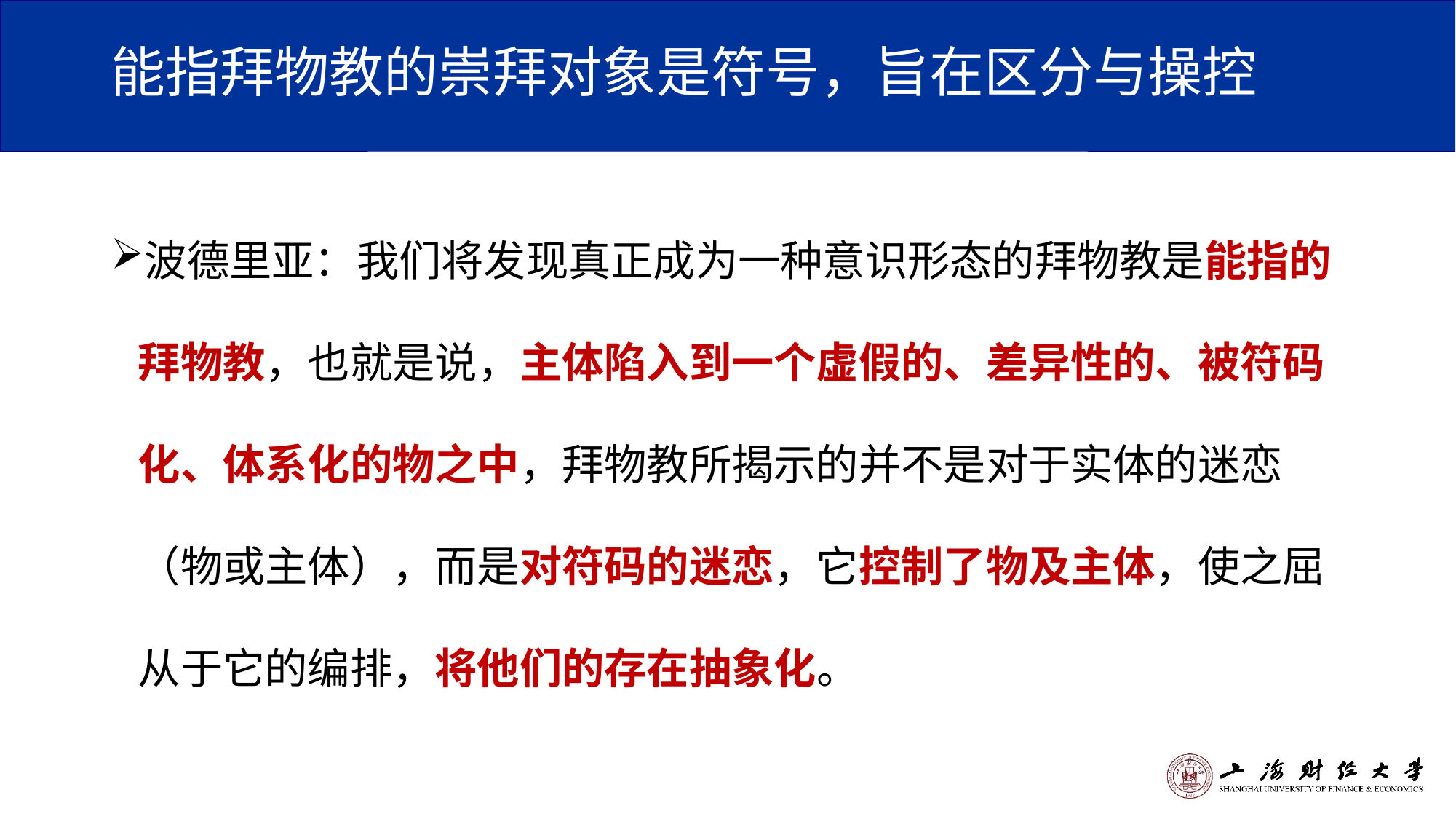

# 能指拜物教的崇拜对象是符号，旨在区分与操控
波德里亚：我们将发现真正成为一种意识形态的拜物教是能指的拜物教，也就是说，主体陷入到一个虚假的、差异性的、被符码化、体系化的物之中，拜物教所揭示的并不是对于实体的迷恋（物或主体），而是对符码的迷恋，它控制了物及主体，使之屈从于它的编排，将他们的存在抽象化。